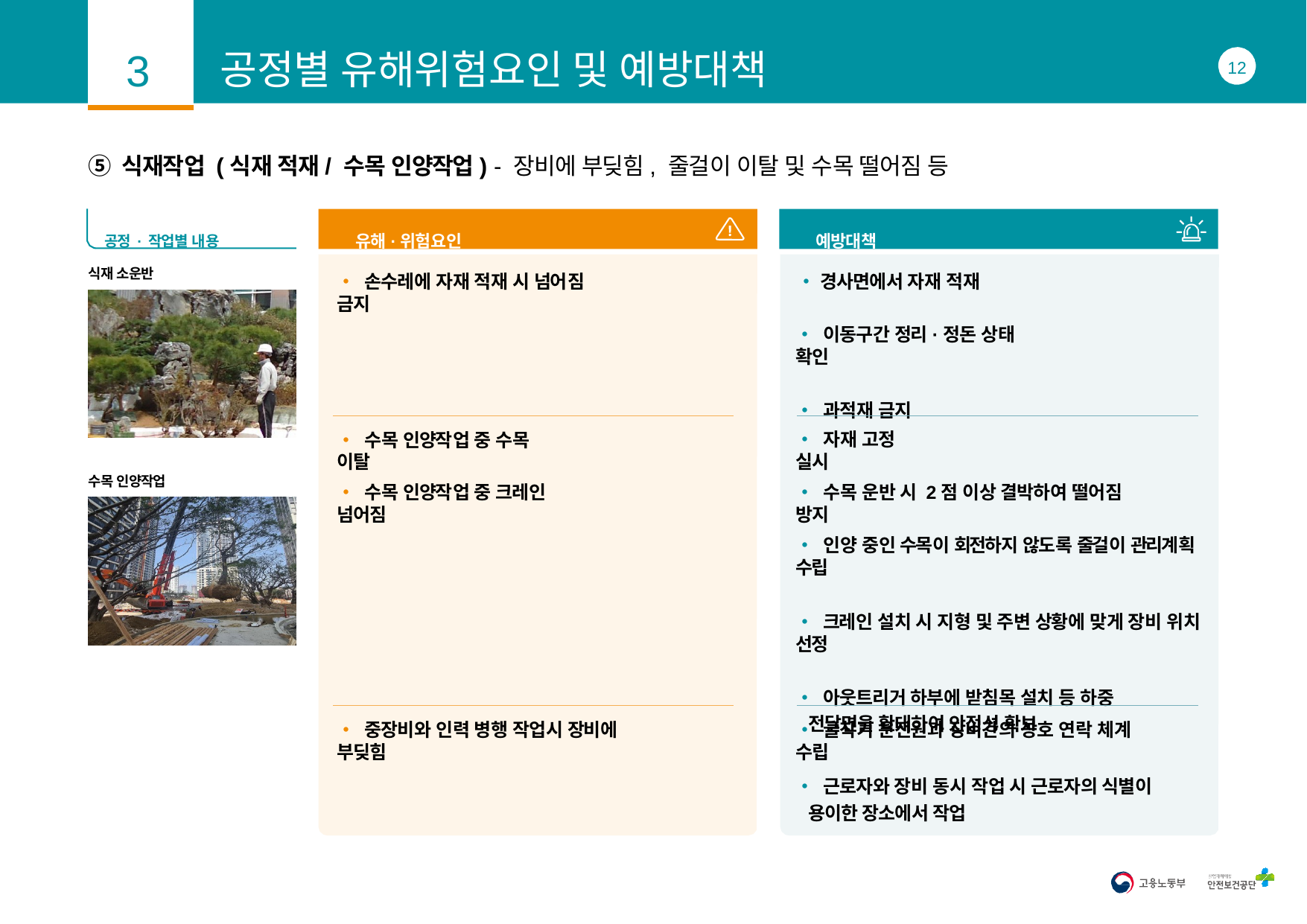

3
# 공정별 유해위험요인 및 예방대책
12
⑤ 식재작업 (식재 적재/ 수목 인양작업) - 장비에 부딪힘, 줄걸이 이탈 및 수목 떨어짐 등

공정·작업별 내용	유해·위험요인	예방대책

식재 소운반
• 손수레에 자재 적재 시 넘어짐	• 경사면에서 자재 적재 금지

• 이동구간 정리·정돈 상태 확인

• 과적재 금지

• 자재 고정 실시
• 수목 인양작업 중 수목 이탈
수목 인양작업
• 수목 운반 시 2점 이상 결박하여 떨어짐 방지
• 수목 인양작업 중 크레인 넘어짐

• 인양 중인 수목이 회전하지 않도록 줄걸이 관리계획 수립

• 크레인 설치 시 지형 및 주변 상황에 맞게 장비 위치 선정

• 아웃트리거 하부에 받침목 설치 등 하중 전달면을 확대하여 안정성 확보

• 중장비와 인력 병행 작업시 장비에 부딪힘
• 굴착기 운전원과 장비간의 상호 연락 체계 수립
• 근로자와 장비 동시 작업 시 근로자의 식별이 용이한 장소에서 작업